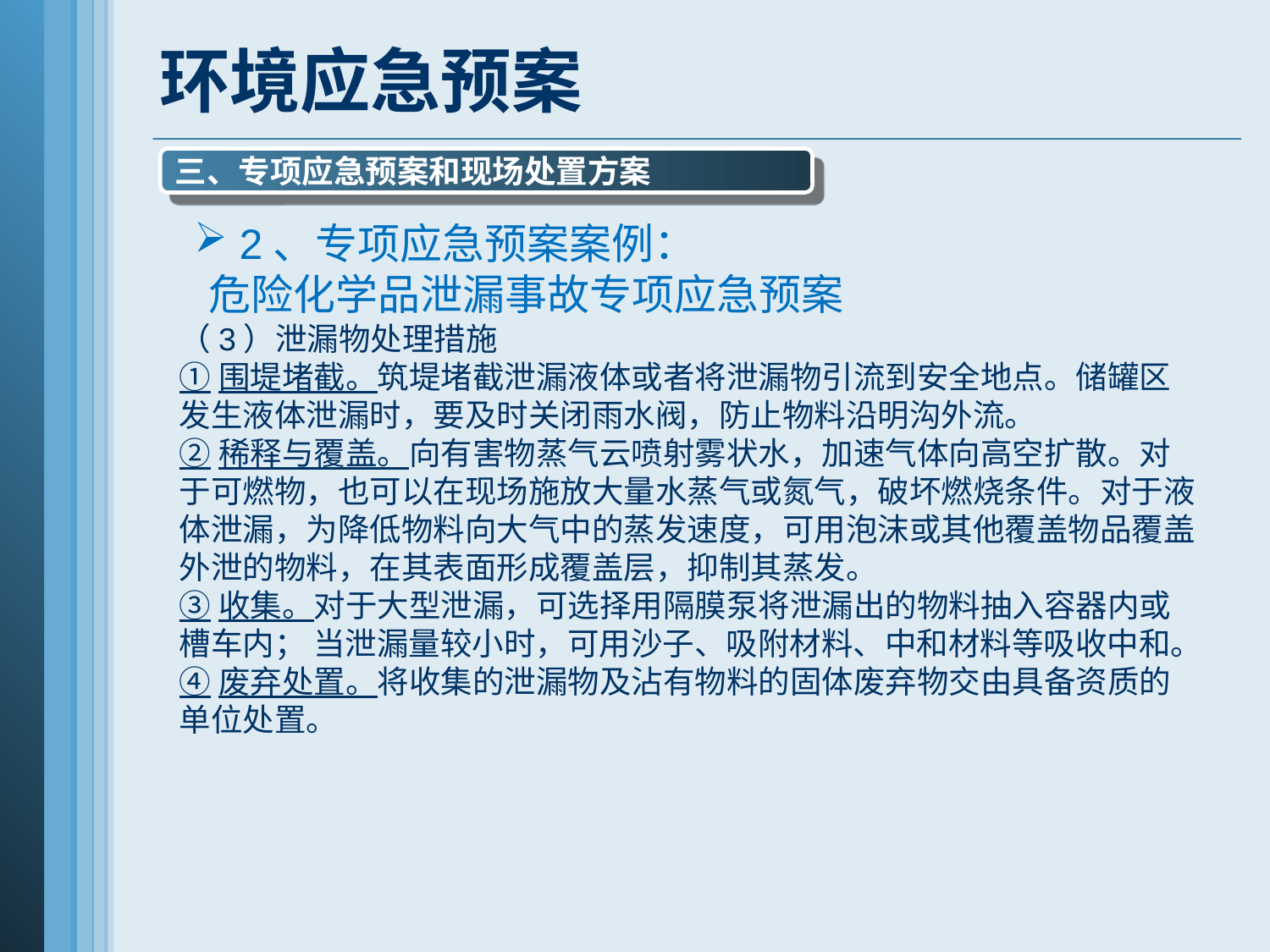

环境应急预案
三、专项应急预案和现场处置方案
2、专项应急预案案例：
  危险化学品泄漏事故专项应急预案
（3）泄漏物处理措施
①围堤堵截。筑堤堵截泄漏液体或者将泄漏物引流到安全地点。储罐区发生液体泄漏时，要及时关闭雨水阀，防止物料沿明沟外流。
②稀释与覆盖。向有害物蒸气云喷射雾状水，加速气体向高空扩散。对于可燃物，也可以在现场施放大量水蒸气或氮气，破坏燃烧条件。对于液体泄漏，为降低物料向大气中的蒸发速度，可用泡沫或其他覆盖物品覆盖外泄的物料，在其表面形成覆盖层，抑制其蒸发。
③收集。对于大型泄漏，可选择用隔膜泵将泄漏出的物料抽入容器内或槽车内； 当泄漏量较小时，可用沙子、吸附材料、中和材料等吸收中和。
④废弃处置。将收集的泄漏物及沾有物料的固体废弃物交由具备资质的单位处置。